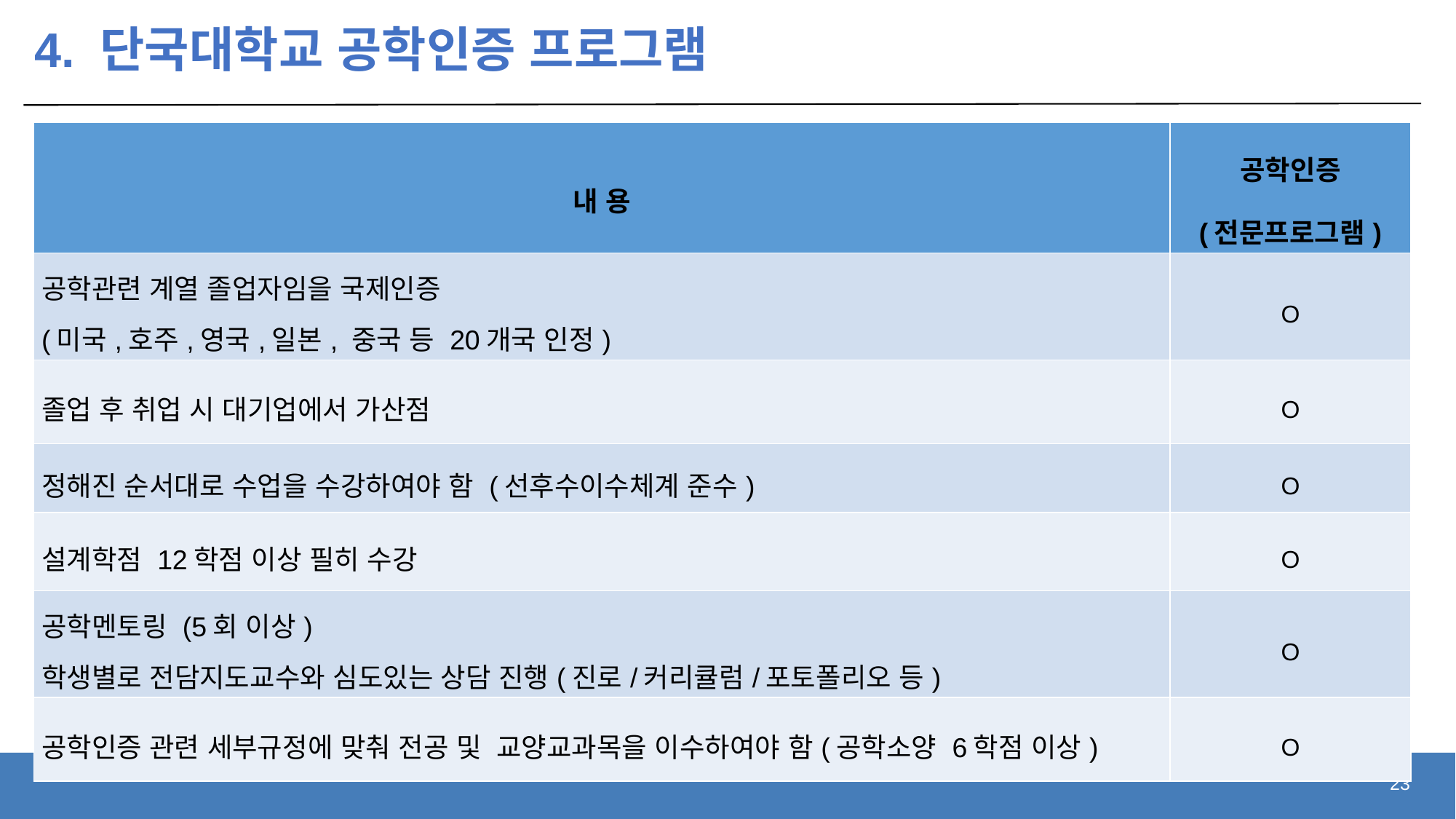

# 4. 단국대학교 공학인증 프로그램
| 내 용 | 공학인증 (전문프로그램) |
| --- | --- |
| 공학관련 계열 졸업자임을 국제인증 (미국,호주,영국,일본, 중국 등 20개국 인정) | O |
| 졸업 후 취업 시 대기업에서 가산점 | O |
| 정해진 순서대로 수업을 수강하여야 함 (선후수이수체계 준수) | O |
| 설계학점 12학점 이상 필히 수강 | O |
| 공학멘토링 (5회 이상) 학생별로 전담지도교수와 심도있는 상담 진행(진로/커리큘럼/포토폴리오 등) | O |
| 공학인증 관련 세부규정에 맞춰 전공 및 교양교과목을 이수하여야 함(공학소양 6학점 이상) | O |
23